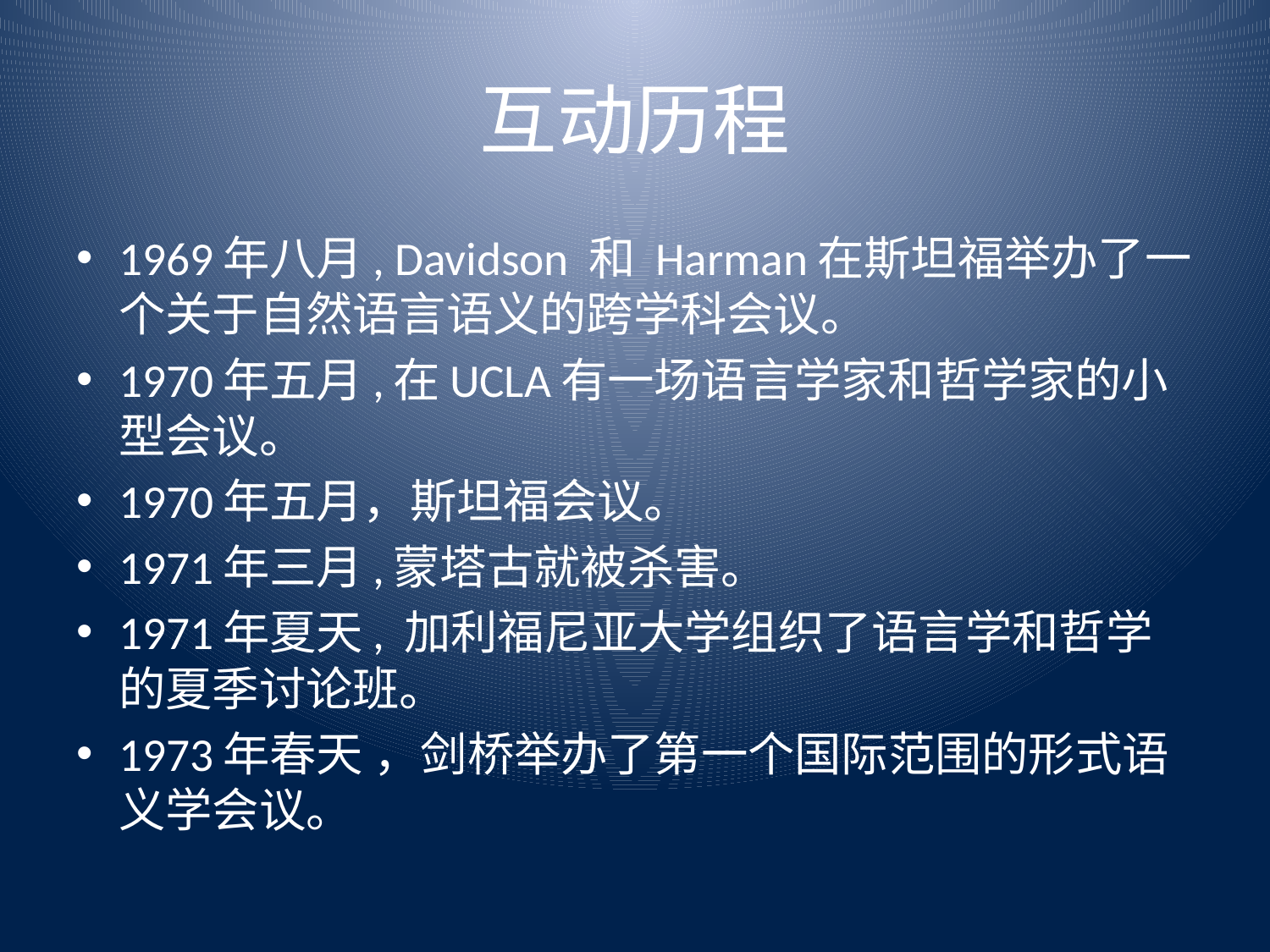

# 互动历程
1969年八月, Davidson 和 Harman在斯坦福举办了一个关于自然语言语义的跨学科会议。
1970年五月,在UCLA有一场语言学家和哲学家的小型会议。
1970年五月，斯坦福会议。
1971年三月,蒙塔古就被杀害。
1971年夏天, 加利福尼亚大学组织了语言学和哲学的夏季讨论班。
1973年春天 ，剑桥举办了第一个国际范围的形式语义学会议。